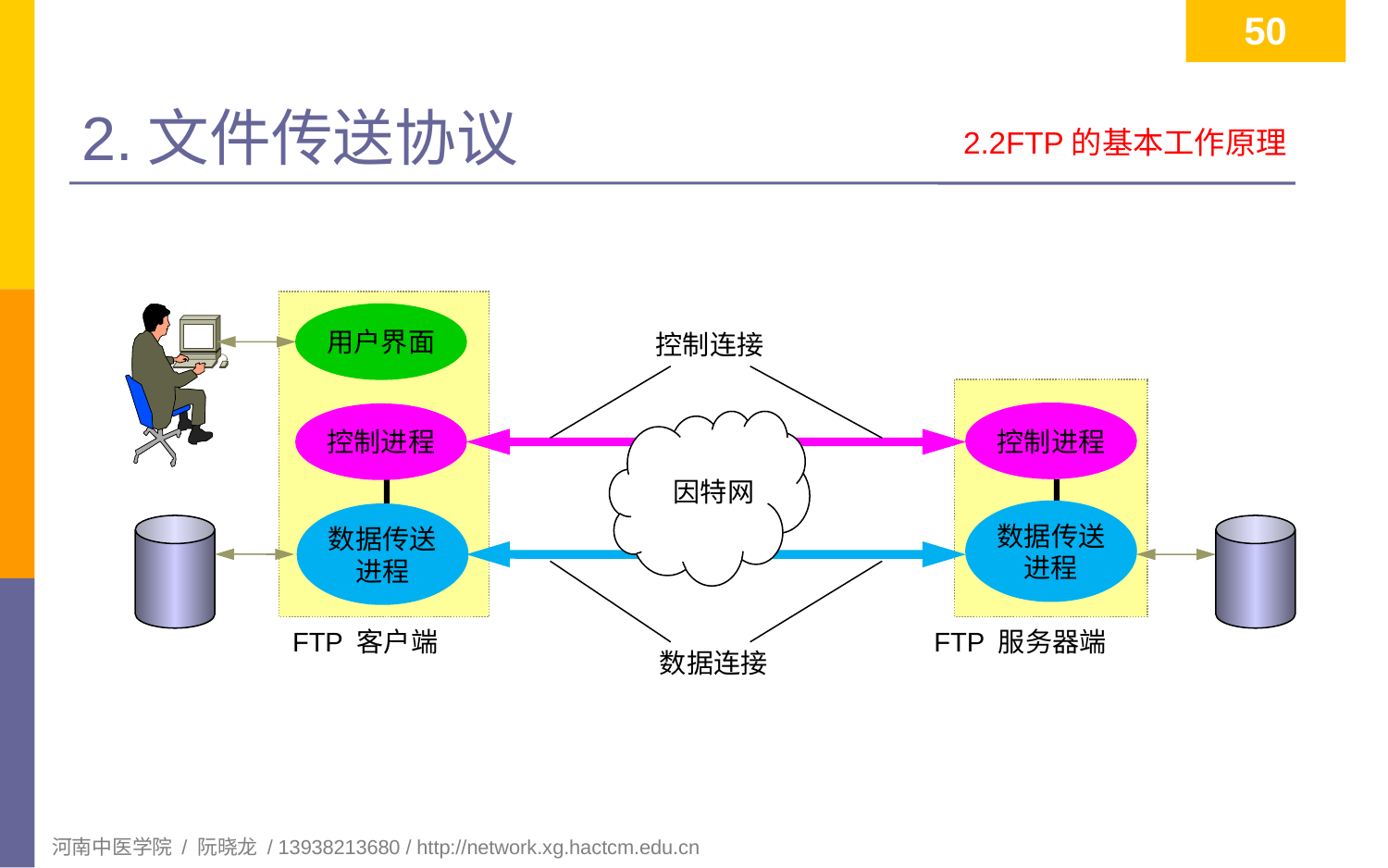

50
# 2.文件传送协议
2.2FTP的基本工作原理

用户界面
控制连接

控制进程
控制进程

因特网

数据传送
进程
数据传送
进程

FTP 客户端
FTP 服务器端
数据连接